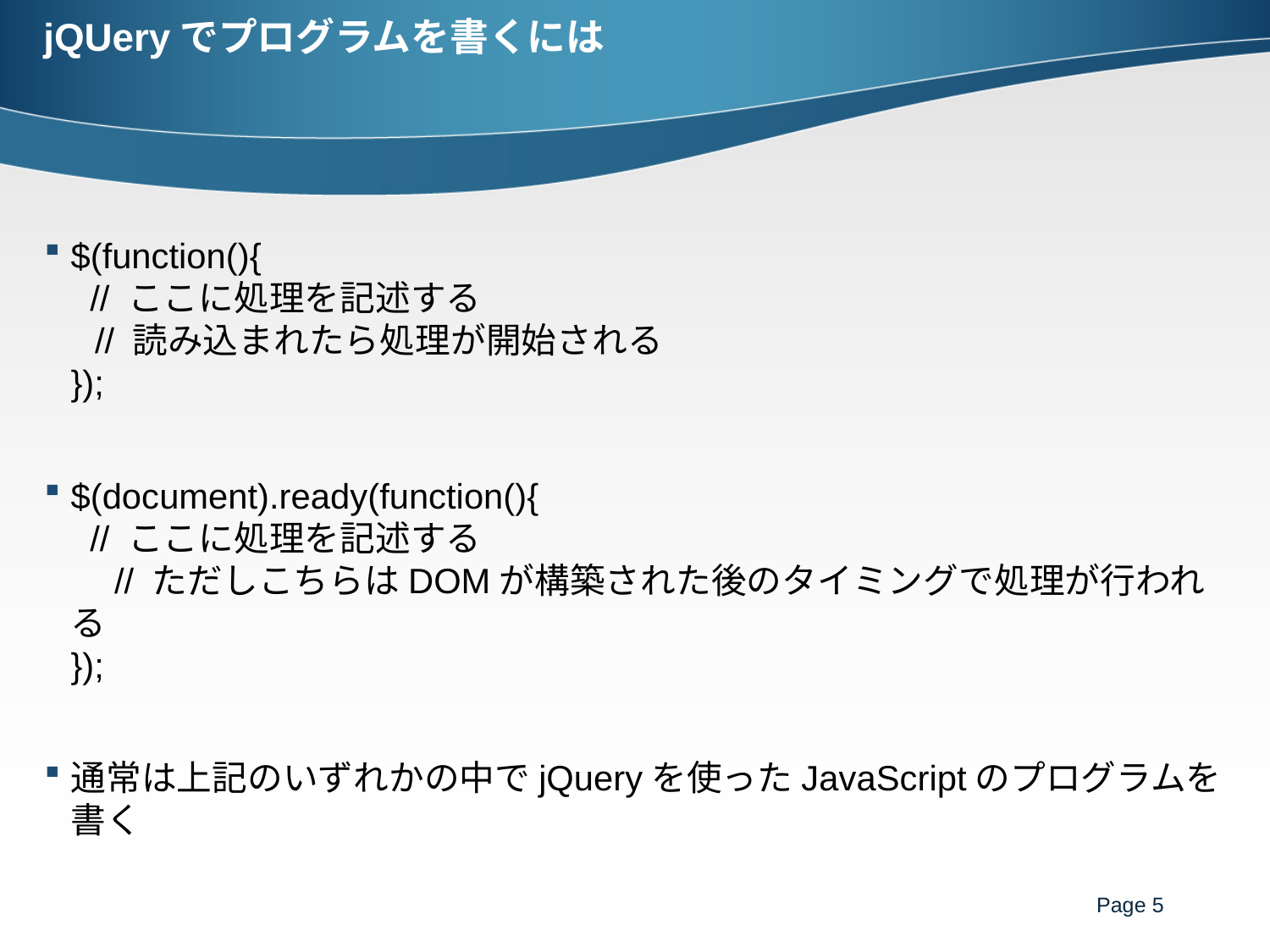

# jQUeryでプログラムを書くには
$(function(){
  // ここに処理を記述する
  // 読み込まれたら処理が開始される
});

$(document).ready(function(){
  // ここに処理を記述する
　// ただしこちらはDOMが構築された後のタイミングで処理が行われる
});

通常は上記のいずれかの中でjQueryを使ったJavaScriptのプログラムを書く
Page 5